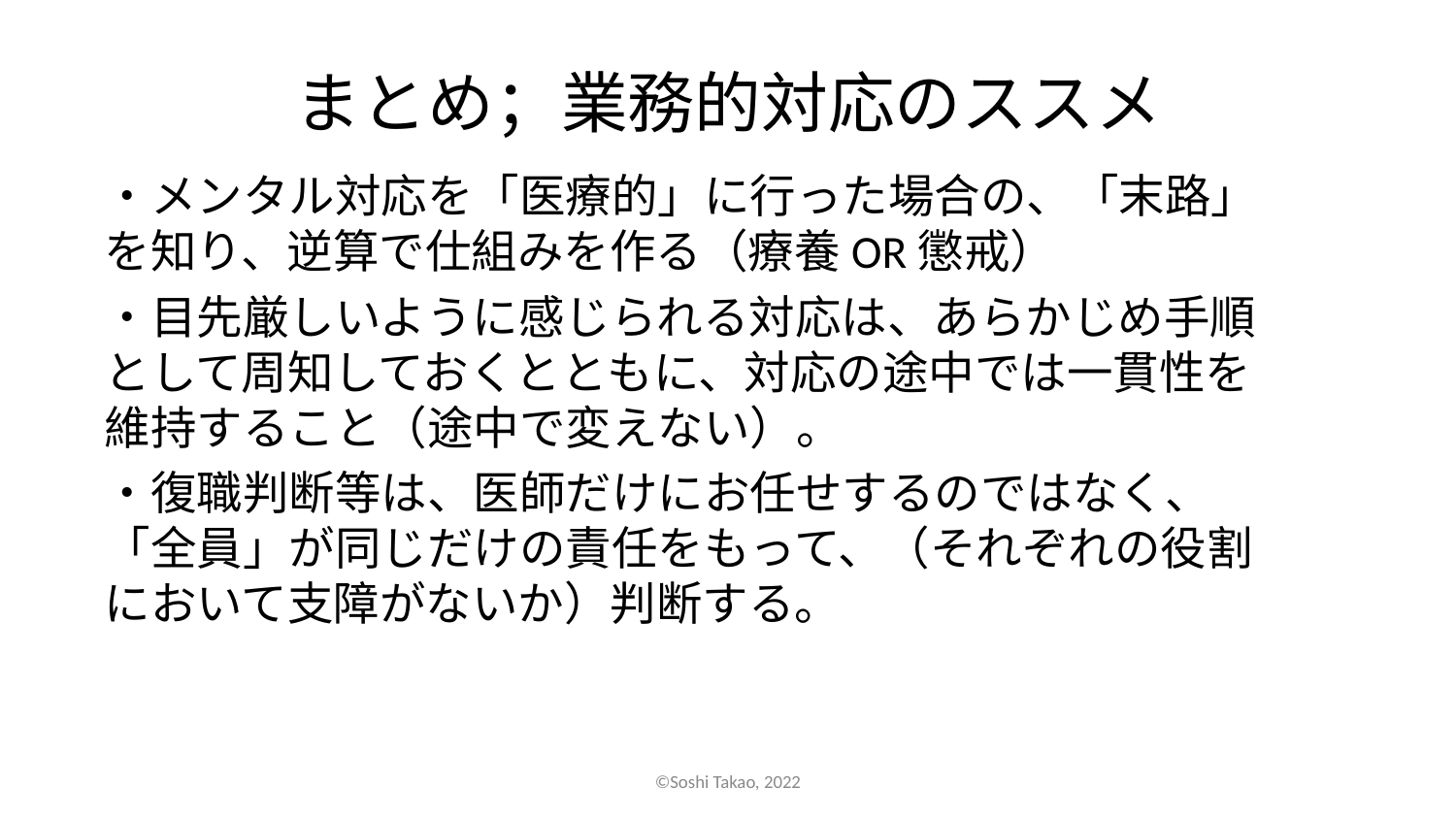

# まとめ；業務的対応のススメ
・メンタル対応を「医療的」に行った場合の、「末路」を知り、逆算で仕組みを作る（療養OR懲戒）
・目先厳しいように感じられる対応は、あらかじめ手順として周知しておくとともに、対応の途中では一貫性を維持すること（途中で変えない）。
・復職判断等は、医師だけにお任せするのではなく、「全員」が同じだけの責任をもって、（それぞれの役割において支障がないか）判断する。
©Soshi Takao, 2022